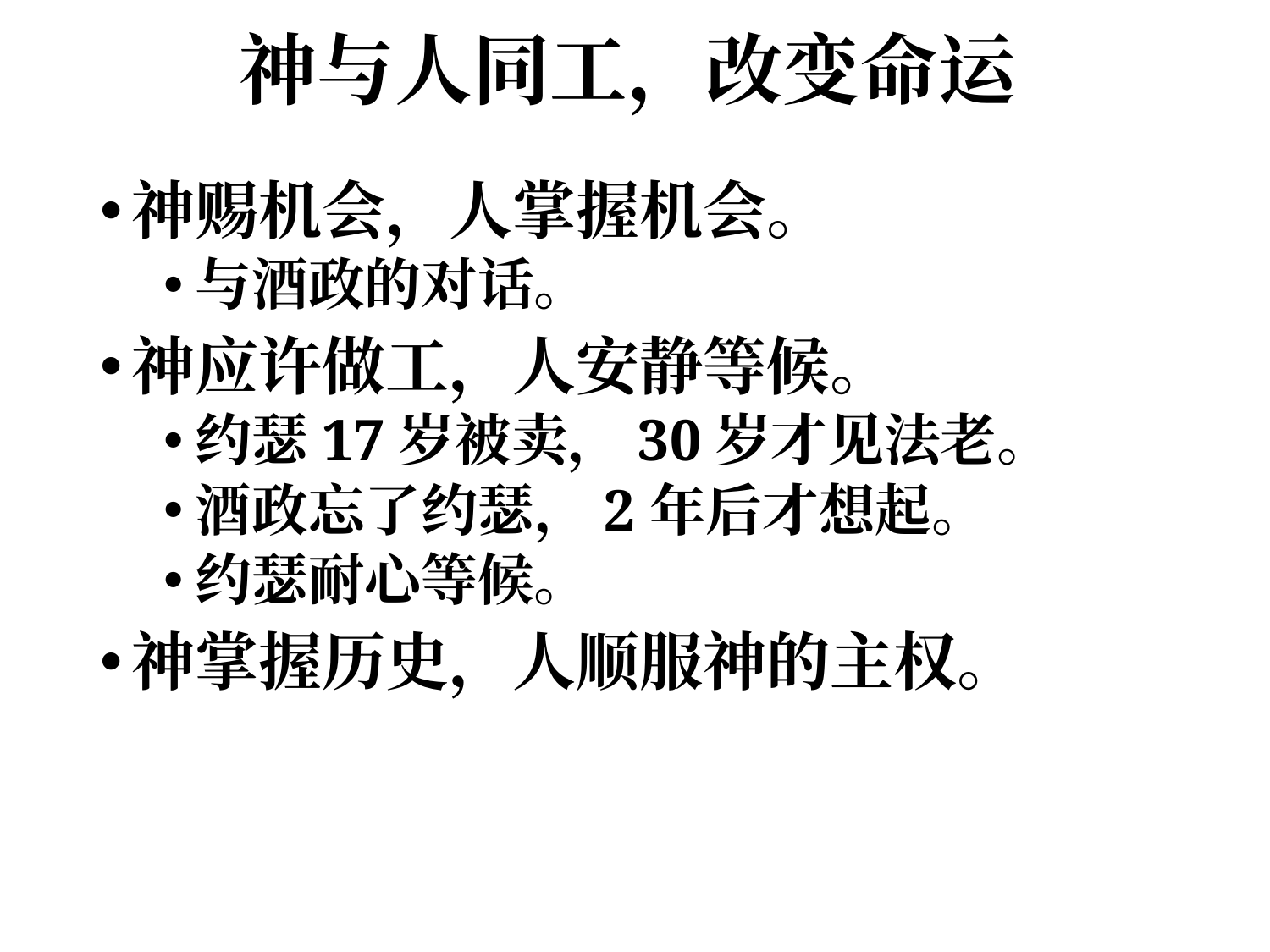

# 神与人同工，改变命运
神赐机会，人掌握机会。
与酒政的对话。
神应许做工，人安静等候。
约瑟17岁被卖，30岁才见法老。
酒政忘了约瑟，2年后才想起。
约瑟耐心等候。
神掌握历史，人顺服神的主权。